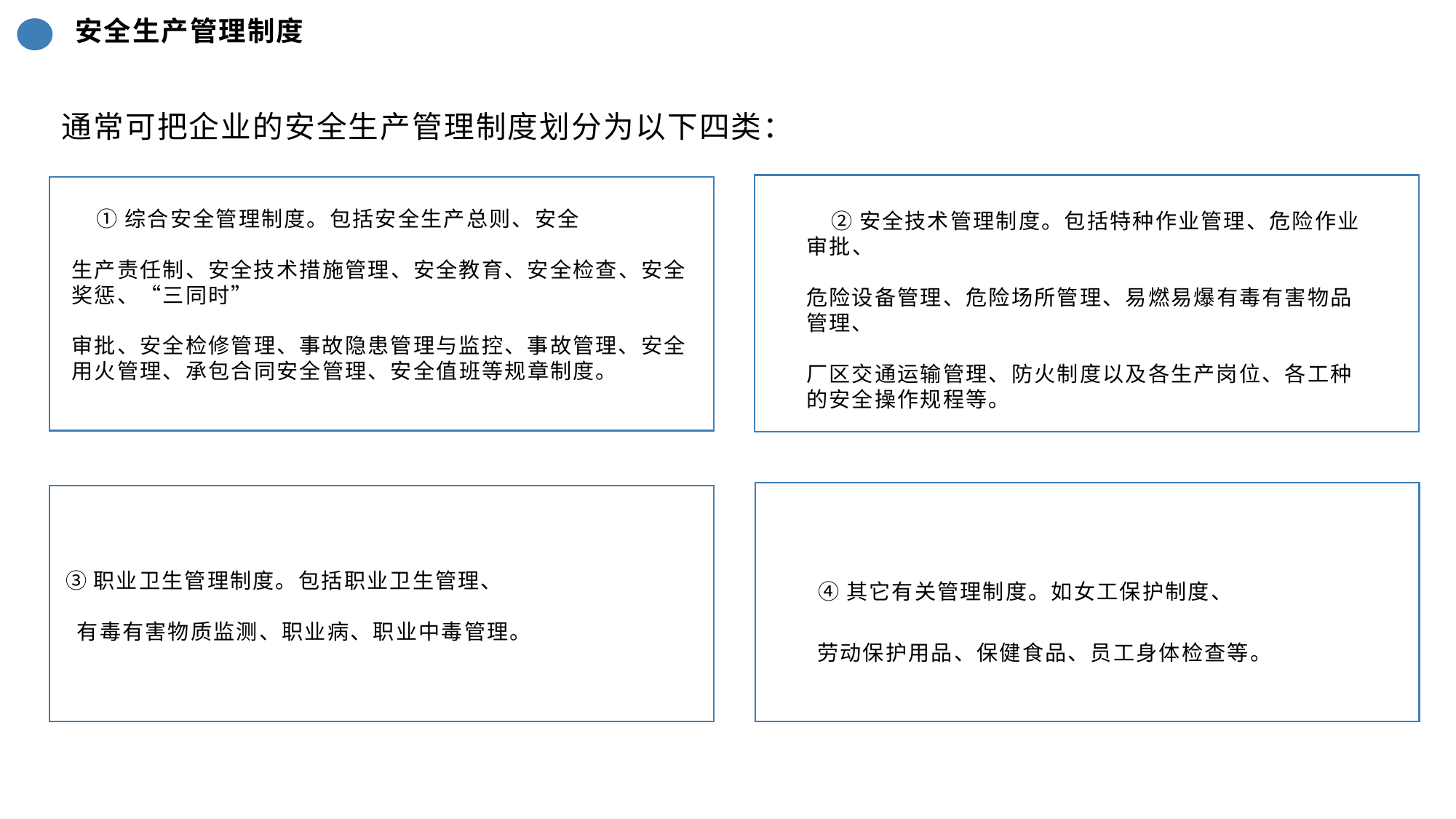

安全生产管理制度
通常可把企业的安全生产管理制度划分为以下四类：

    ①综合安全管理制度。包括安全生产总则、安全

生产责任制、安全技术措施管理、安全教育、安全检查、安全奖惩、“三同时”

审批、安全检修管理、事故隐患管理与监控、事故管理、安全用火管理、承包合同安全管理、安全值班等规章制度。
    ②安全技术管理制度。包括特种作业管理、危险作业审批、

危险设备管理、危险场所管理、易燃易爆有毒有害物品管理、

厂区交通运输管理、防火制度以及各生产岗位、各工种的安全操作规程等。

    ④其它有关管理制度。如女工保护制度、

   劳动保护用品、保健食品、员工身体检查等。
    ③职业卫生管理制度。包括职业卫生管理、

     有毒有害物质监测、职业病、职业中毒管理。